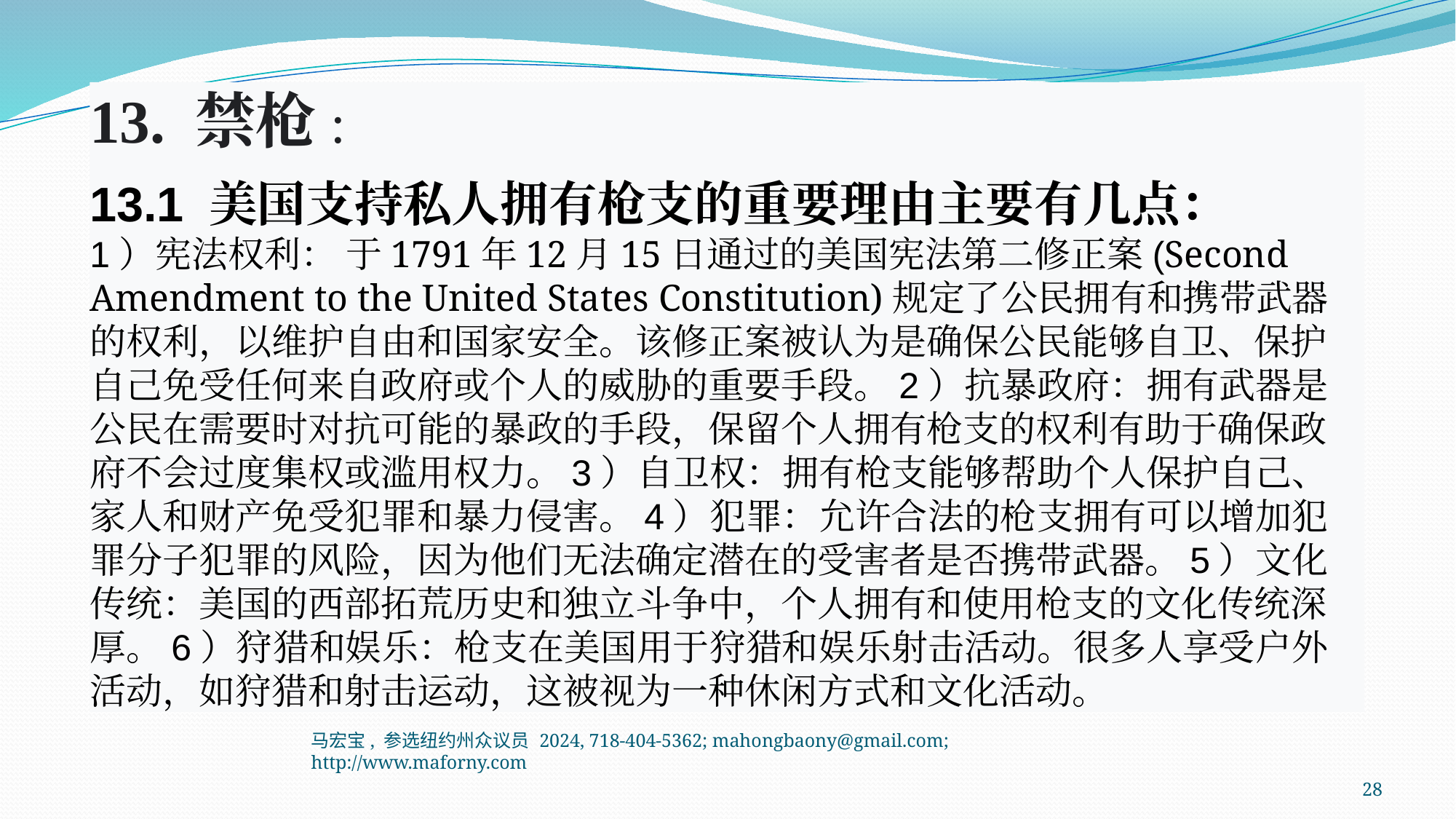

13. 禁枪:

13.1 美国支持私人拥有枪支的重要理由主要有几点：
1）宪法权利： 于1791年12月15日通过的美国宪法第二修正案(Second Amendment to the United States Constitution)规定了公民拥有和携带武器的权利，以维护自由和国家安全。该修正案被认为是确保公民能够自卫、保护自己免受任何来自政府或个人的威胁的重要手段。2）抗暴政府：拥有武器是公民在需要时对抗可能的暴政的手段，保留个人拥有枪支的权利有助于确保政府不会过度集权或滥用权力。3）自卫权：拥有枪支能够帮助个人保护自己、家人和财产免受犯罪和暴力侵害。4）犯罪：允许合法的枪支拥有可以增加犯罪分子犯罪的风险，因为他们无法确定潜在的受害者是否携带武器。5）文化传统：美国的西部拓荒历史和独立斗争中，个人拥有和使用枪支的文化传统深厚。6）狩猎和娱乐：枪支在美国用于狩猎和娱乐射击活动。很多人享受户外活动，如狩猎和射击运动，这被视为一种休闲方式和文化活动。
马宏宝, 参选纽约州众议员 2024, 718-404-5362; mahongbaony@gmail.com; http://www.maforny.com
28